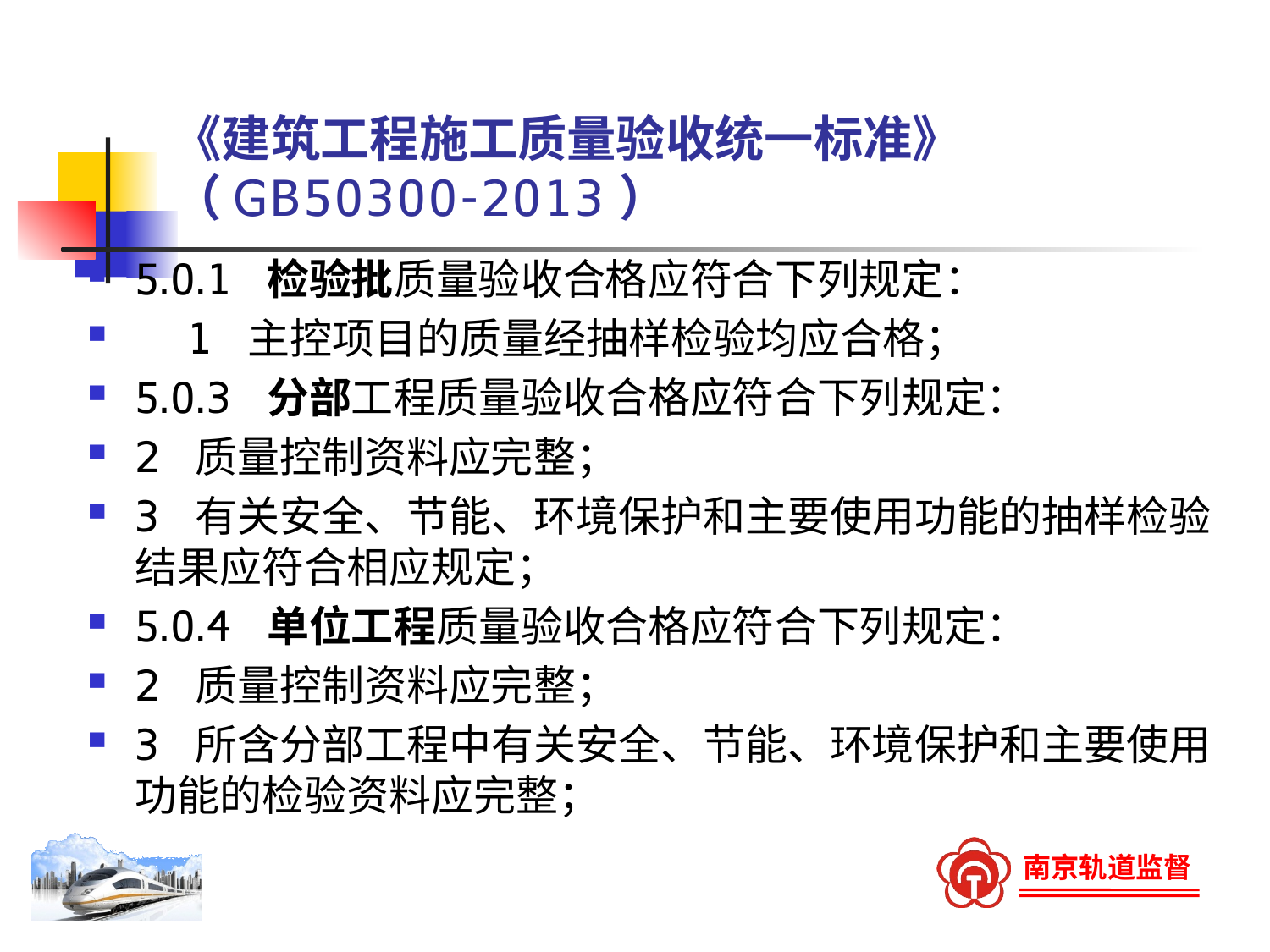

# 《建筑工程施工质量验收统一标准》（GB50300-2013）
5.0.1  检验批质量验收合格应符合下列规定：
    1  主控项目的质量经抽样检验均应合格；
5.0.3  分部工程质量验收合格应符合下列规定：
2  质量控制资料应完整；
3  有关安全、节能、环境保护和主要使用功能的抽样检验结果应符合相应规定；
5.0.4  单位工程质量验收合格应符合下列规定：
2  质量控制资料应完整；
3  所含分部工程中有关安全、节能、环境保护和主要使用功能的检验资料应完整；